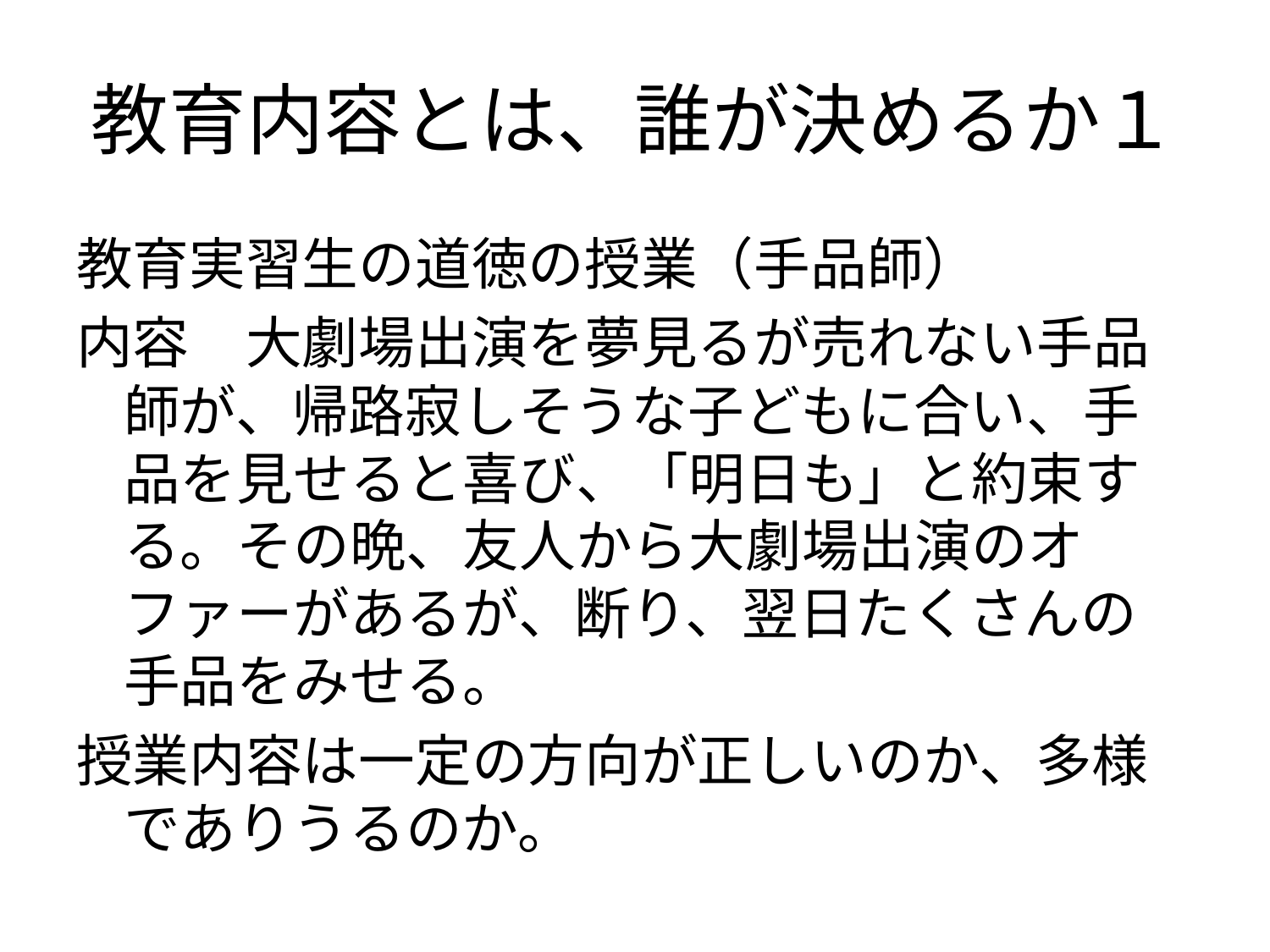

# 教育内容とは、誰が決めるか１
教育実習生の道徳の授業（手品師）
内容　大劇場出演を夢見るが売れない手品師が、帰路寂しそうな子どもに合い、手品を見せると喜び、「明日も」と約束する。その晩、友人から大劇場出演のオファーがあるが、断り、翌日たくさんの手品をみせる。
授業内容は一定の方向が正しいのか、多様でありうるのか。